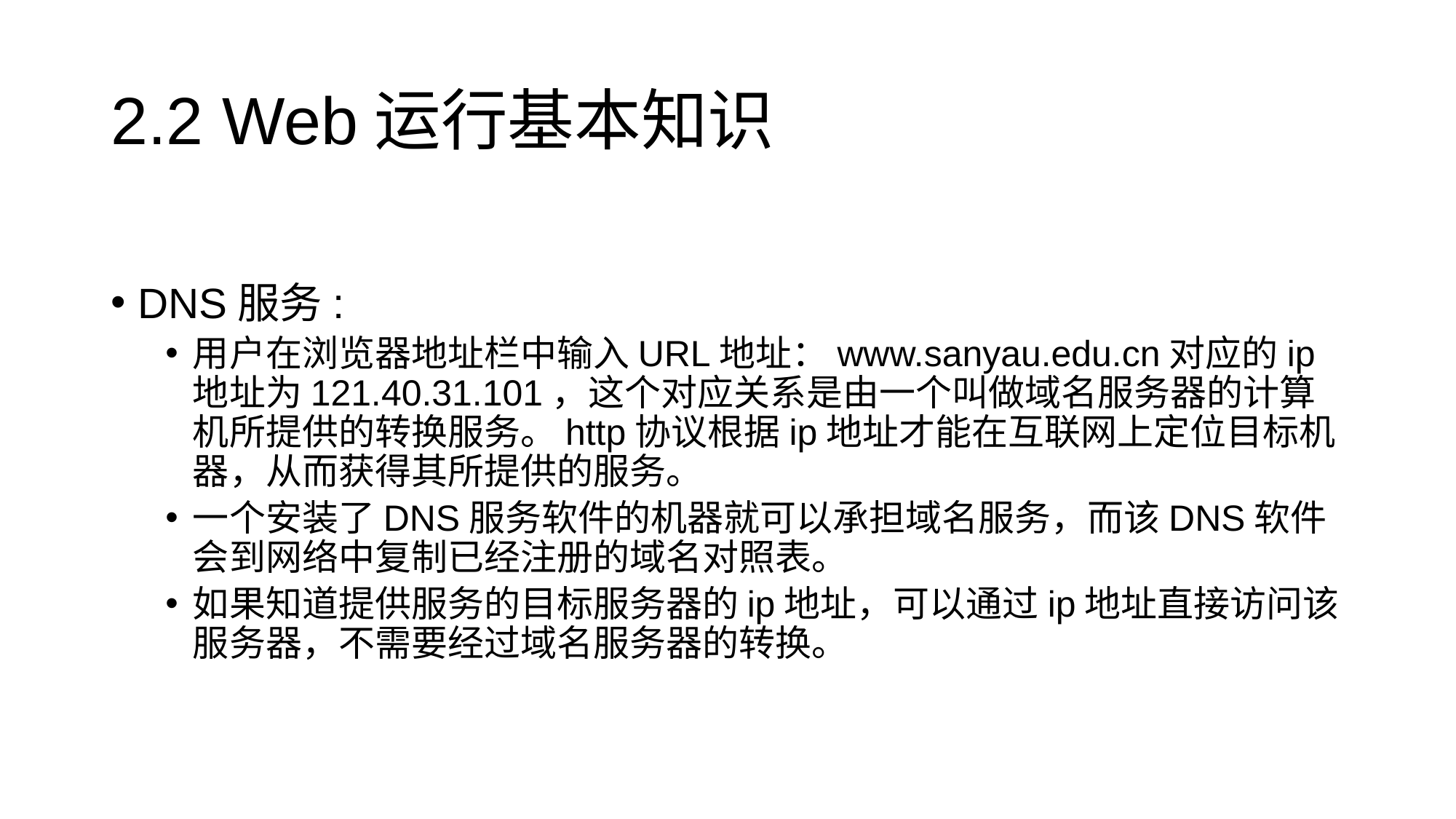

# 2.2 Web运行基本知识
DNS服务:
用户在浏览器地址栏中输入URL地址：www.sanyau.edu.cn对应的ip地址为121.40.31.101，这个对应关系是由一个叫做域名服务器的计算机所提供的转换服务。http协议根据ip地址才能在互联网上定位目标机器，从而获得其所提供的服务。
一个安装了DNS服务软件的机器就可以承担域名服务，而该DNS软件会到网络中复制已经注册的域名对照表。
如果知道提供服务的目标服务器的ip地址，可以通过ip地址直接访问该服务器，不需要经过域名服务器的转换。